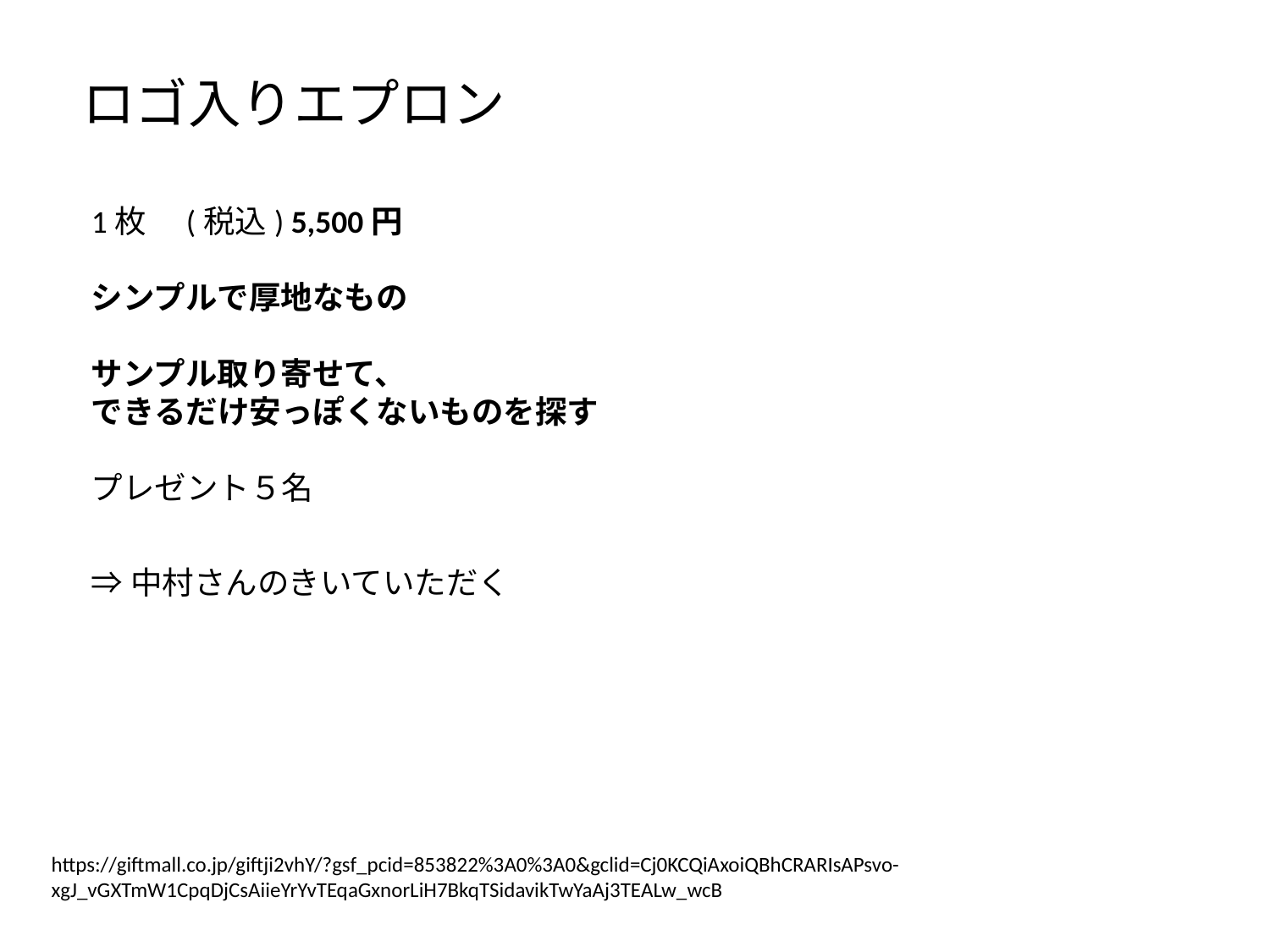

ロゴ入りエプロン
1枚　(税込) 5,500円

シンプルで厚地なもの

サンプル取り寄せて、
できるだけ安っぽくないものを探す

プレゼント５名
⇒中村さんのきいていただく
https://giftmall.co.jp/giftji2vhY/?gsf_pcid=853822%3A0%3A0&gclid=Cj0KCQiAxoiQBhCRARIsAPsvo-xgJ_vGXTmW1CpqDjCsAiieYrYvTEqaGxnorLiH7BkqTSidavikTwYaAj3TEALw_wcB